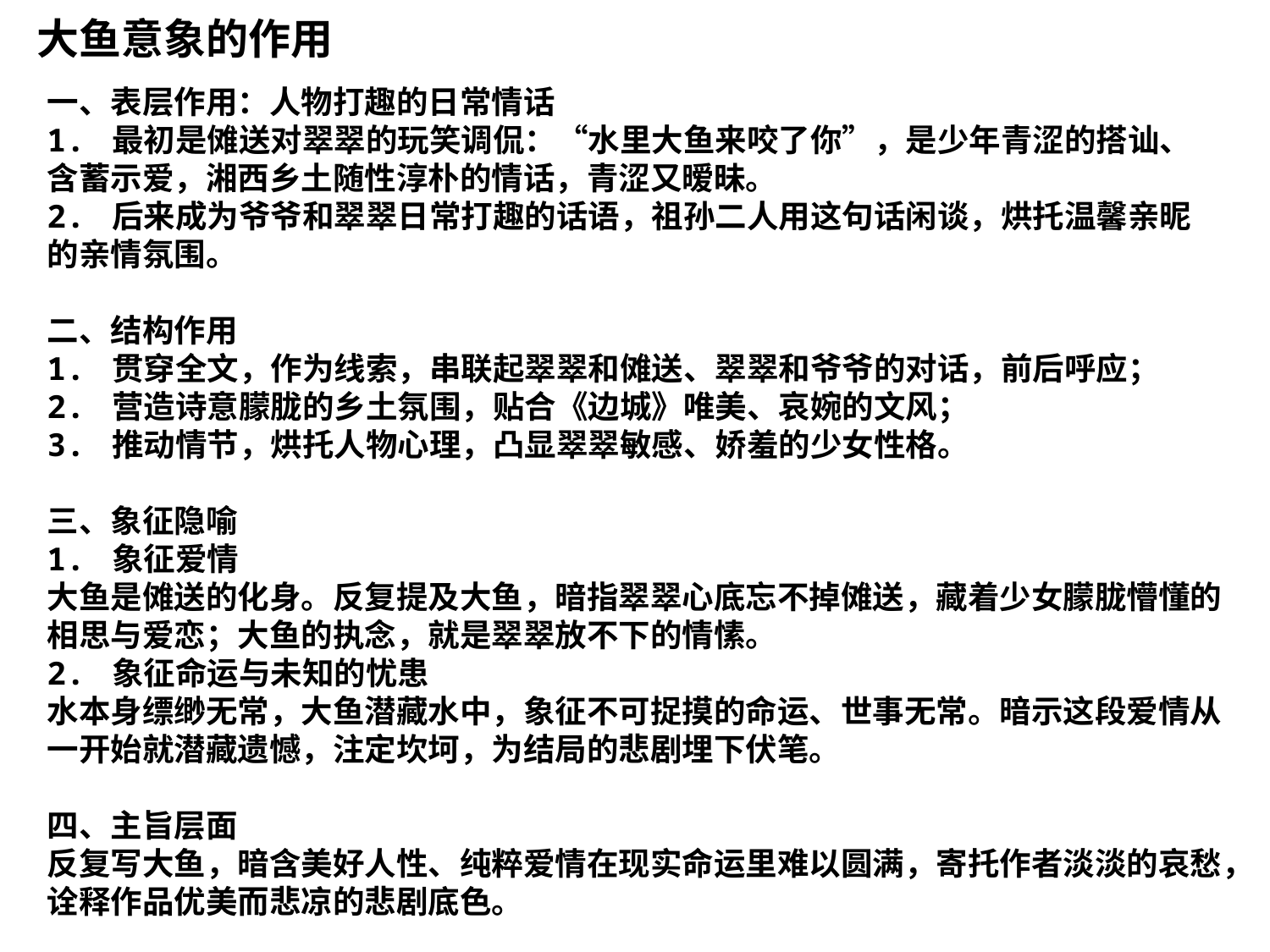

大鱼意象的作用
一、表层作用：人物打趣的日常情话
1. 最初是傩送对翠翠的玩笑调侃：“水里大鱼来咬了你”，是少年青涩的搭讪、含蓄示爱，湘西乡土随性淳朴的情话，青涩又暧昧。
2. 后来成为爷爷和翠翠日常打趣的话语，祖孙二人用这句话闲谈，烘托温馨亲昵的亲情氛围。

二、结构作用
1. 贯穿全文，作为线索，串联起翠翠和傩送、翠翠和爷爷的对话，前后呼应；
2. 营造诗意朦胧的乡土氛围，贴合《边城》唯美、哀婉的文风；
3. 推动情节，烘托人物心理，凸显翠翠敏感、娇羞的少女性格。

三、象征隐喻
1. 象征爱情
大鱼是傩送的化身。反复提及大鱼，暗指翠翠心底忘不掉傩送，藏着少女朦胧懵懂的相思与爱恋；大鱼的执念，就是翠翠放不下的情愫。
2. 象征命运与未知的忧患
水本身缥缈无常，大鱼潜藏水中，象征不可捉摸的命运、世事无常。暗示这段爱情从一开始就潜藏遗憾，注定坎坷，为结局的悲剧埋下伏笔。

四、主旨层面
反复写大鱼，暗含美好人性、纯粹爱情在现实命运里难以圆满，寄托作者淡淡的哀愁，诠释作品优美而悲凉的悲剧底色。